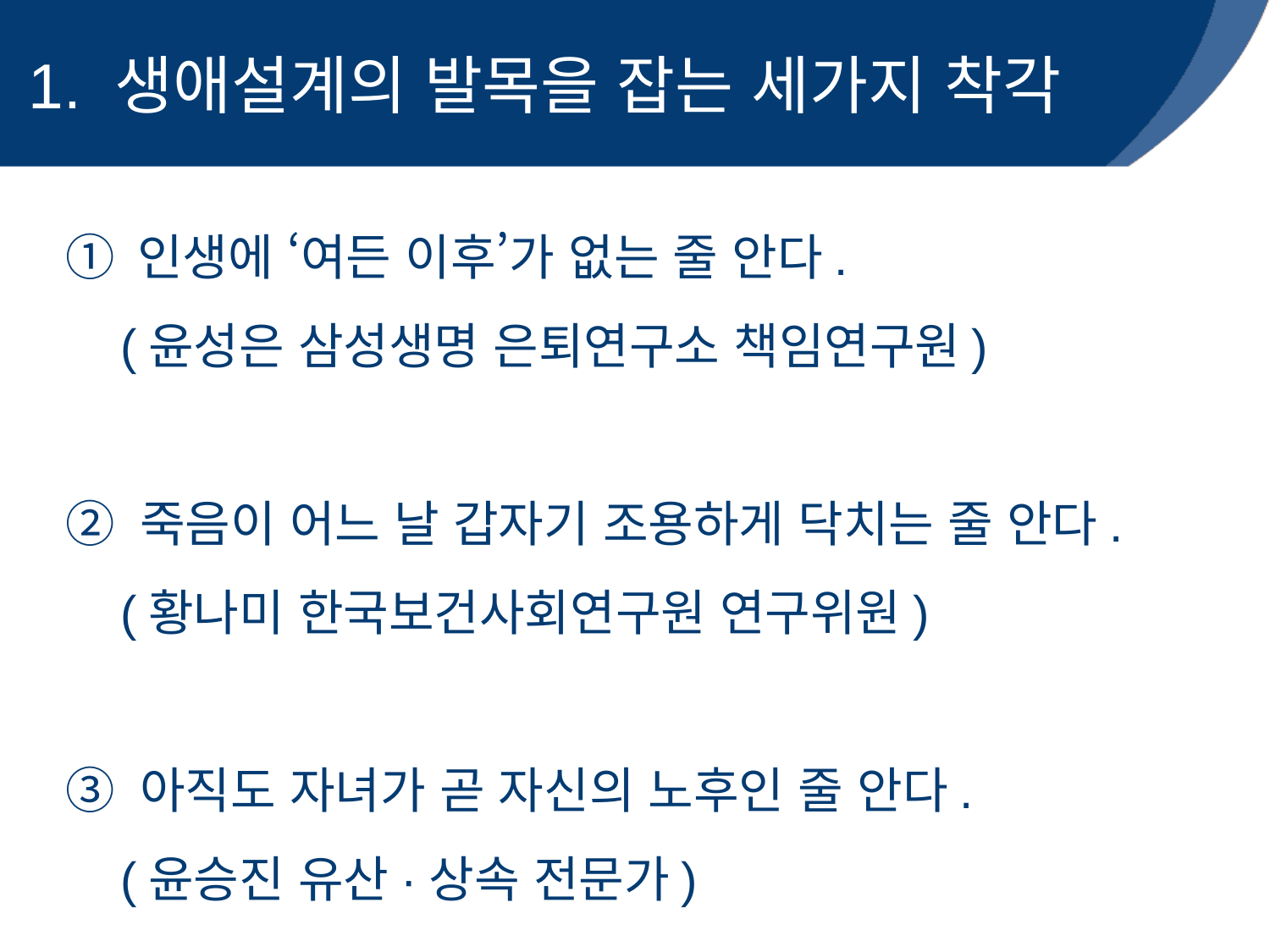

1. 생애설계의 발목을 잡는 세가지 착각
① 인생에 ‘여든 이후’가 없는 줄 안다.
    (윤성은 삼성생명 은퇴연구소 책임연구원)

② 죽음이 어느 날 갑자기 조용하게 닥치는 줄 안다.
    (황나미 한국보건사회연구원 연구위원)

③ 아직도 자녀가 곧 자신의 노후인 줄 안다.
    (윤승진 유산·상속 전문가)